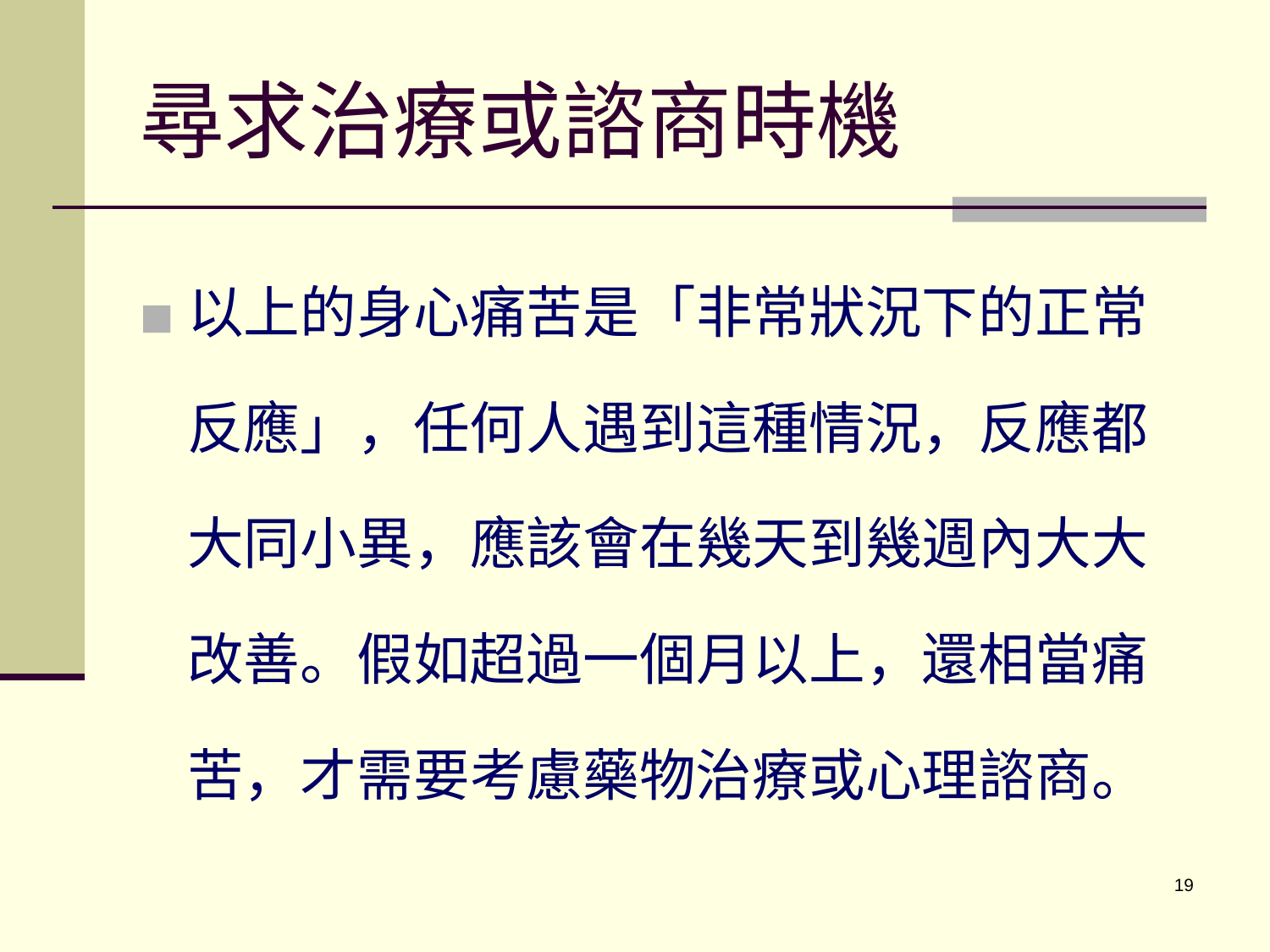

# 尋求治療或諮商時機
以上的身心痛苦是「非常狀況下的正常反應」，任何人遇到這種情況，反應都大同小異，應該會在幾天到幾週內大大改善。假如超過一個月以上，還相當痛苦，才需要考慮藥物治療或心理諮商。

19